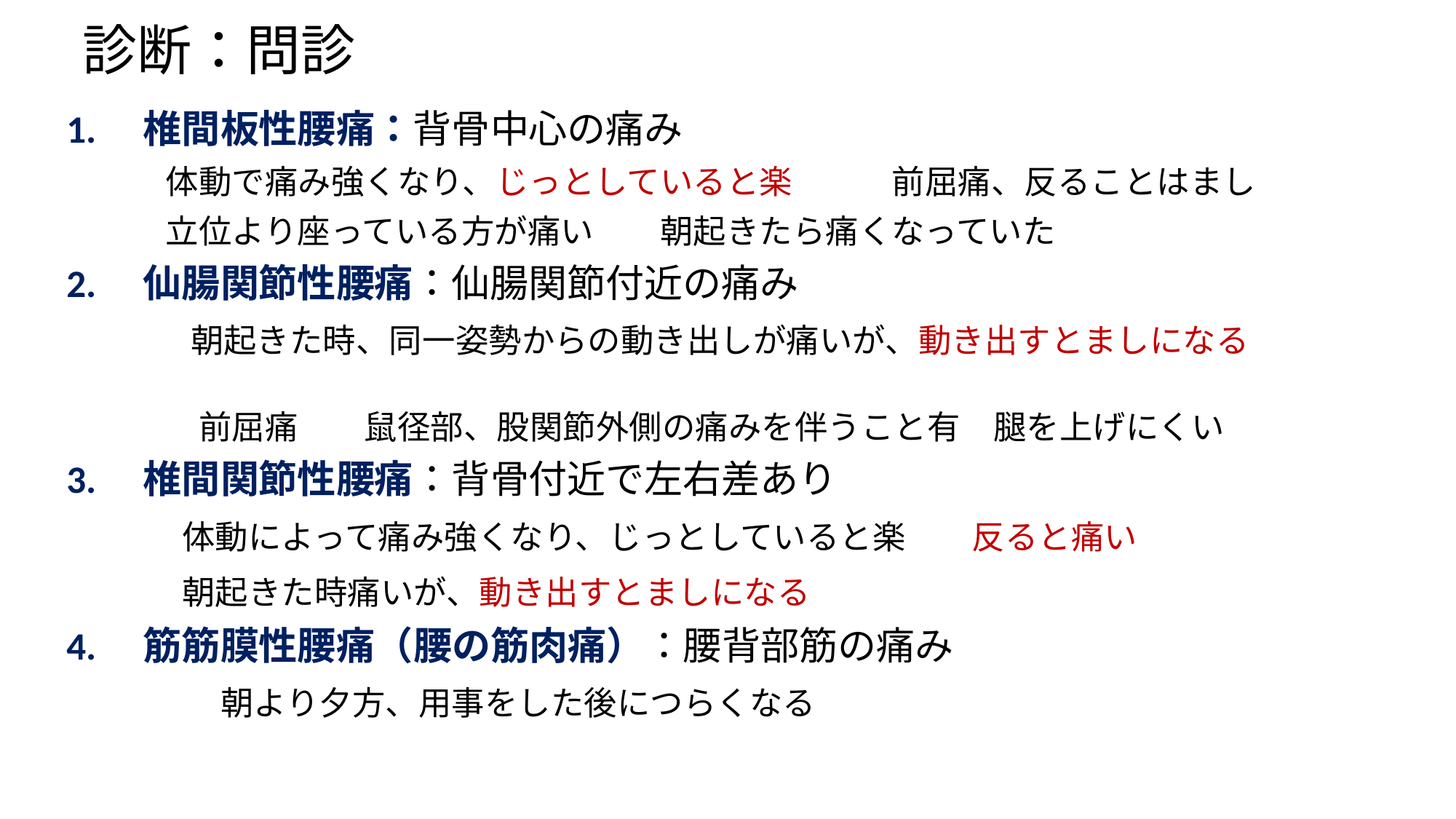

# 診断：問診
1.　椎間板性腰痛：背骨中心の痛み
　　　体動で痛み強くなり、じっとしていると楽　　　前屈痛、反ることはまし
　　　立位より座っている方が痛い　　朝起きたら痛くなっていた
2.　仙腸関節性腰痛：仙腸関節付近の痛み
　　　 朝起きた時、同一姿勢からの動き出しが痛いが、動き出すとましになる
　　　　前屈痛　　鼠径部、股関節外側の痛みを伴うこと有　腿を上げにくい
3.　椎間関節性腰痛：背骨付近で左右差あり
　　　体動によって痛み強くなり、じっとしていると楽　　反ると痛い
　　　朝起きた時痛いが、動き出すとましになる
4.　筋筋膜性腰痛（腰の筋肉痛）：腰背部筋の痛み
　　　　朝より夕方、用事をした後につらくなる